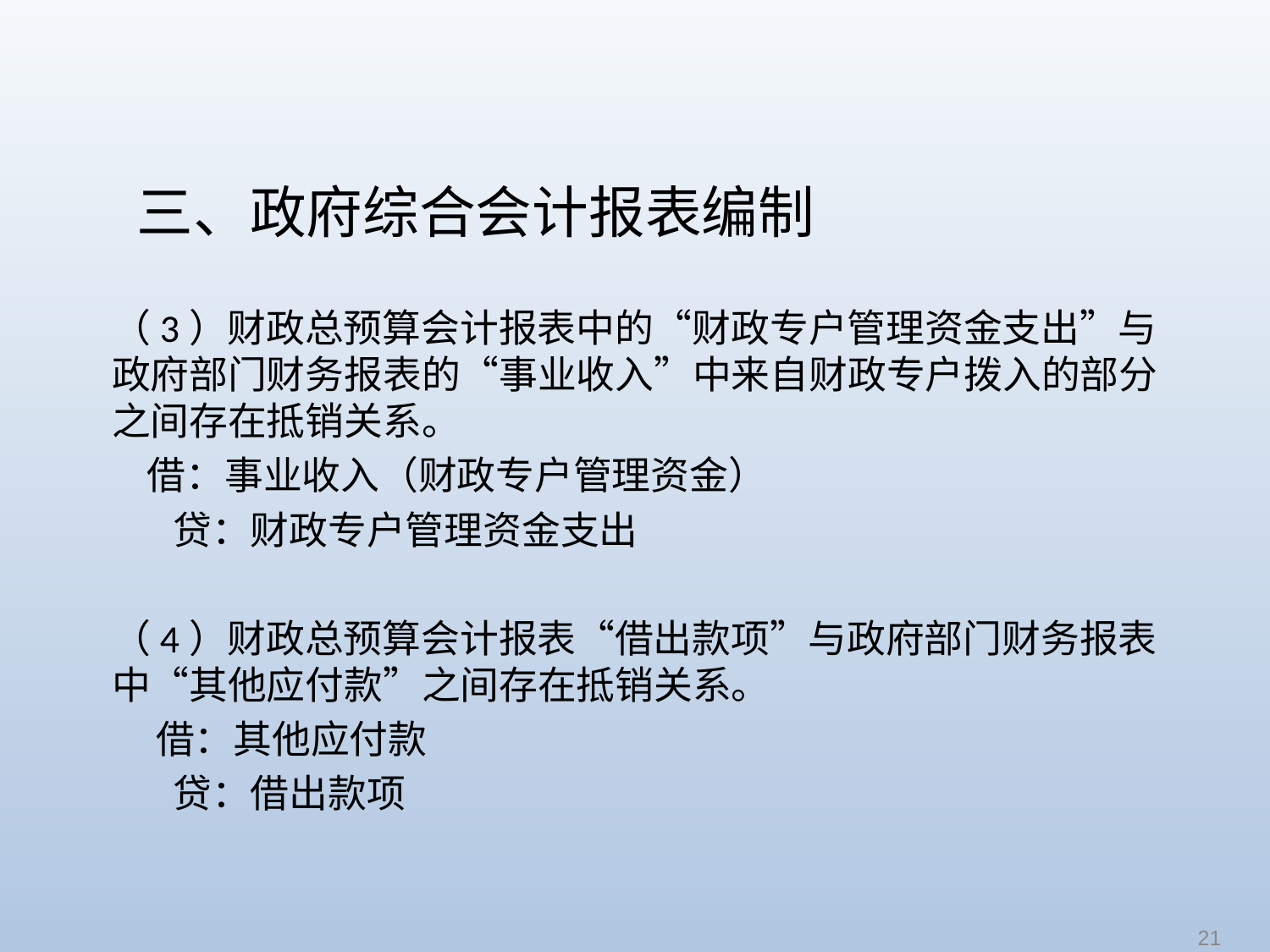

# 三、政府综合会计报表编制
（3）财政总预算会计报表中的“财政专户管理资金支出”与政府部门财务报表的“事业收入”中来自财政专户拨入的部分之间存在抵销关系。
   借：事业收入（财政专户管理资金）
      贷：财政专户管理资金支出

（4）财政总预算会计报表“借出款项”与政府部门财务报表中“其他应付款”之间存在抵销关系。
    借：其他应付款
      贷：借出款项

21